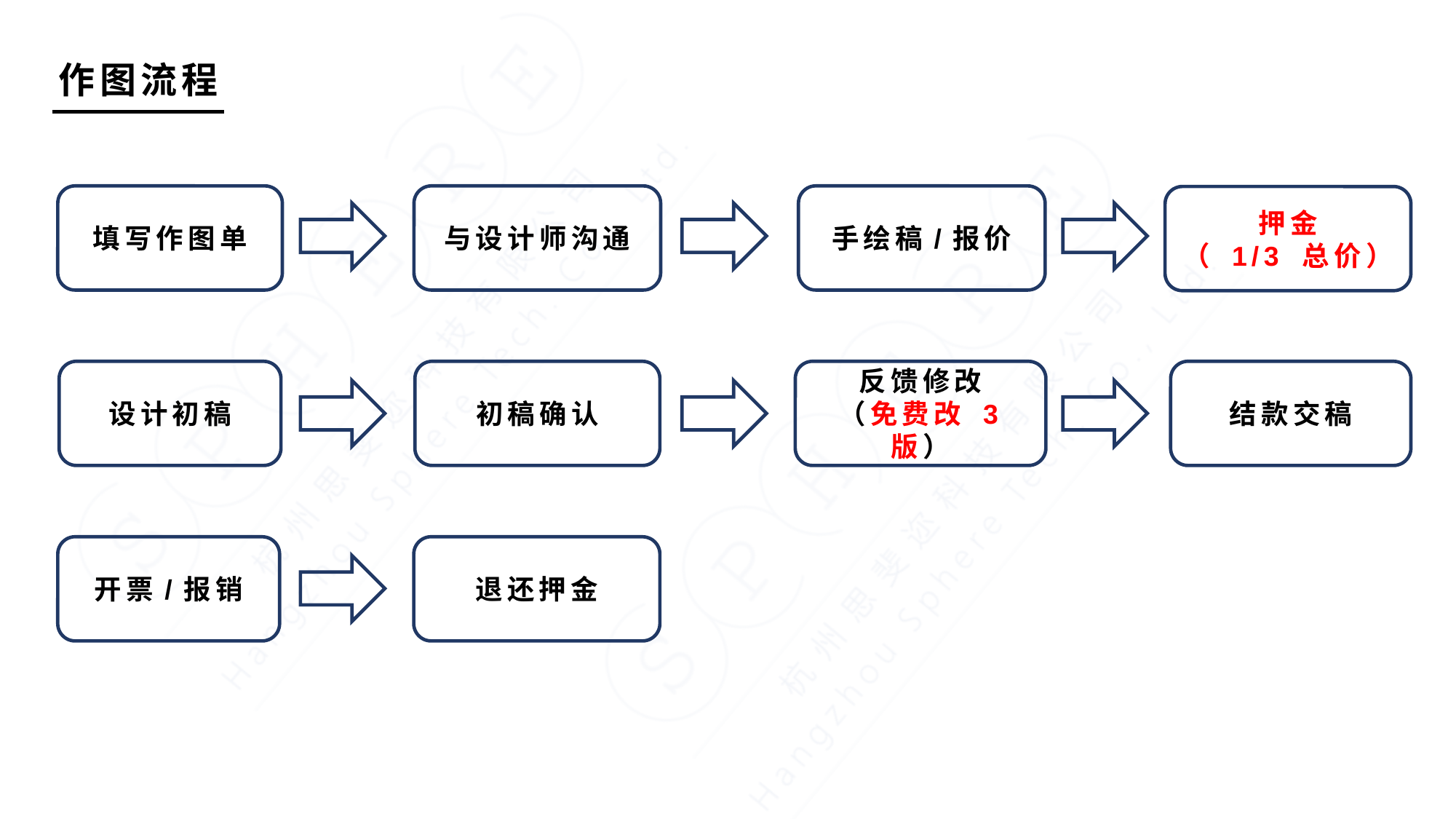

作图流程
填写作图单
与设计师沟通
手绘稿/报价
押金
（ 1/3 总价）
设计初稿
初稿确认
反馈修改
（免费改 3 版）
结款交稿
开票/报销
退还押金